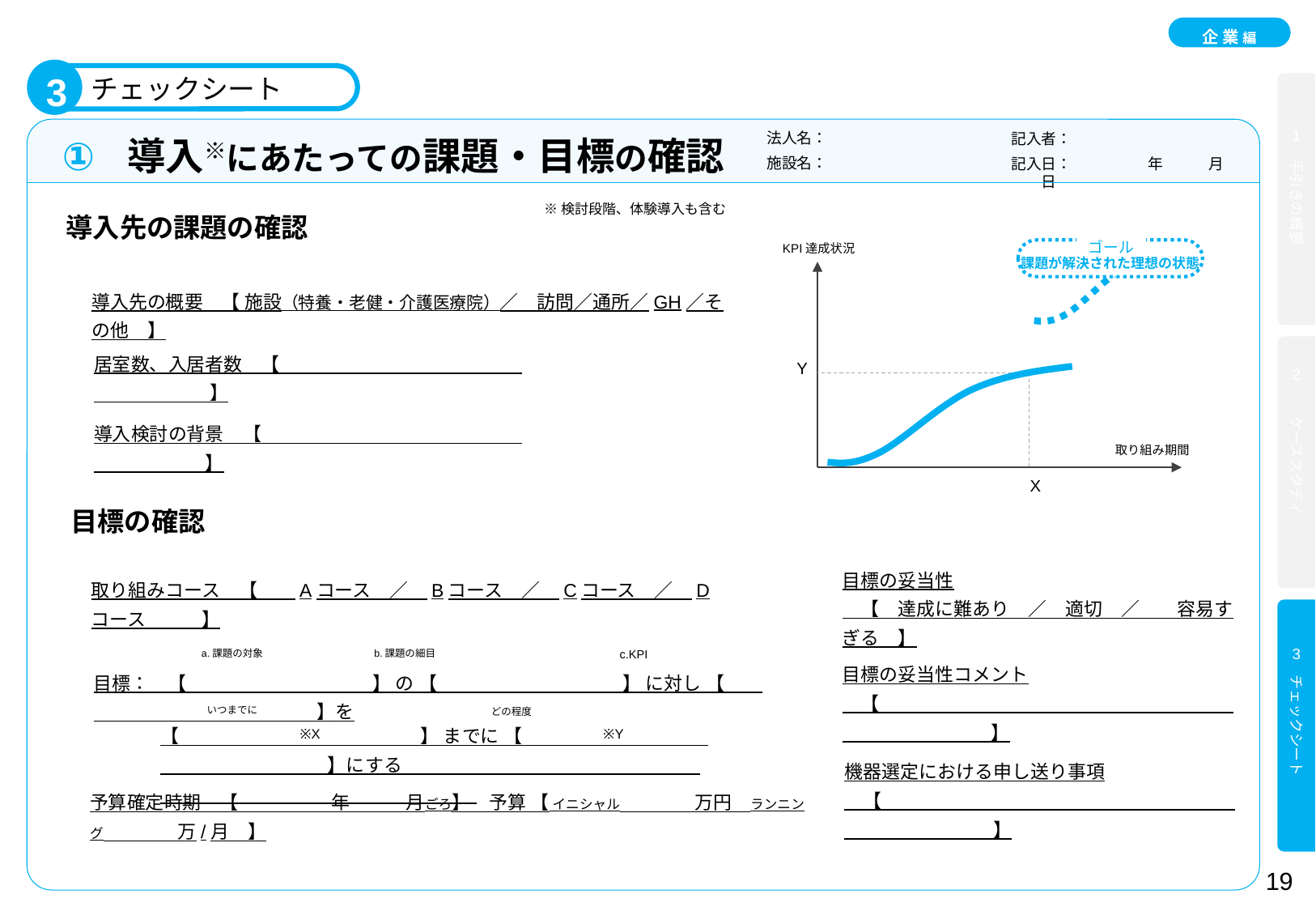

企 業 編

3

チェックシート
手引きの概要
1

ケーススタディ
2

3
チェックシート

法人名：
記入者：
①
導入※にあたっての課題・目標の確認
施設名：
記入日：　　　　　年　　　月　　　日
※検討段階、体験導入も含む
導入先の課題の確認
ゴール

課題が解決された理想の状態

KPI達成状況

Y
取り組み期間
X
導入先の概要　【 施設（特養・老健・介護医療院）／　訪問／通所／GH／その他　】
居室数、入居者数　【　　　　　　　　　　　　　　 　　　　　】
導入検討の背景　【　　　　　　　　　　　　　　 　　　　　　】
目標の確認
目標の妥当性
　【　達成に難あり　／　適切　／　　容易すぎる　】
取り組みコース　【　　Aコース　／　Bコース　／　Cコース　／　Dコース　　　】
a.課題の対象
b.課題の細目
c.KPI
目標の妥当性コメント
　【　　　　　　　　　　　　　　　　　　　　　　　　　　　】
目標：　【　　　　　　　　　　】 の 【　　　　　　　　　　】 に対し 【　　　　　　　　　　　　　　】を
いつまでに
どの程度
【　　　　　　　　　　　　　】 までに 【　　　　　　　　　　　　　　　　　　　】にする
※X
※Y
機器選定における申し送り事項
　【　　　　　　　　　　　　　　　　　　　　　　　　　　　】
予算確定時期　【　　　　　年　　　月ごろ】　予算 【 イニシャル　　　　万円　ランニング　　　　万/月　】
19